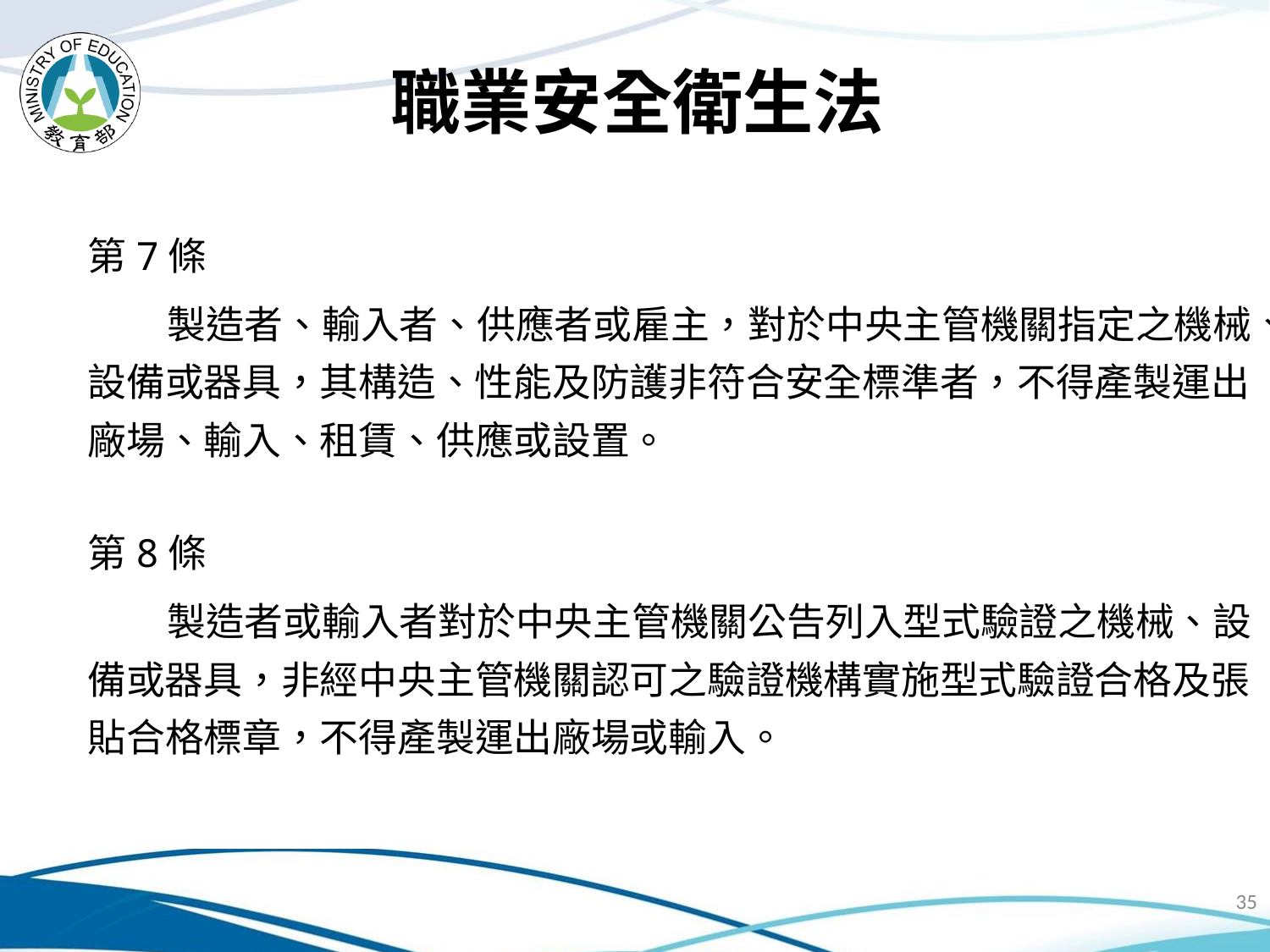

職業安全衛生法
第7條
製造者、輸入者、供應者或雇主，對於中央主管機關指定之機械、設備或器具，其構造、性能及防護非符合安全標準者，不得產製運出廠場、輸入、租賃、供應或設置。
第8條
製造者或輸入者對於中央主管機關公告列入型式驗證之機械、設備或器具，非經中央主管機關認可之驗證機構實施型式驗證合格及張貼合格標章，不得產製運出廠場或輸入。
35
# 安全衛生法相關規定